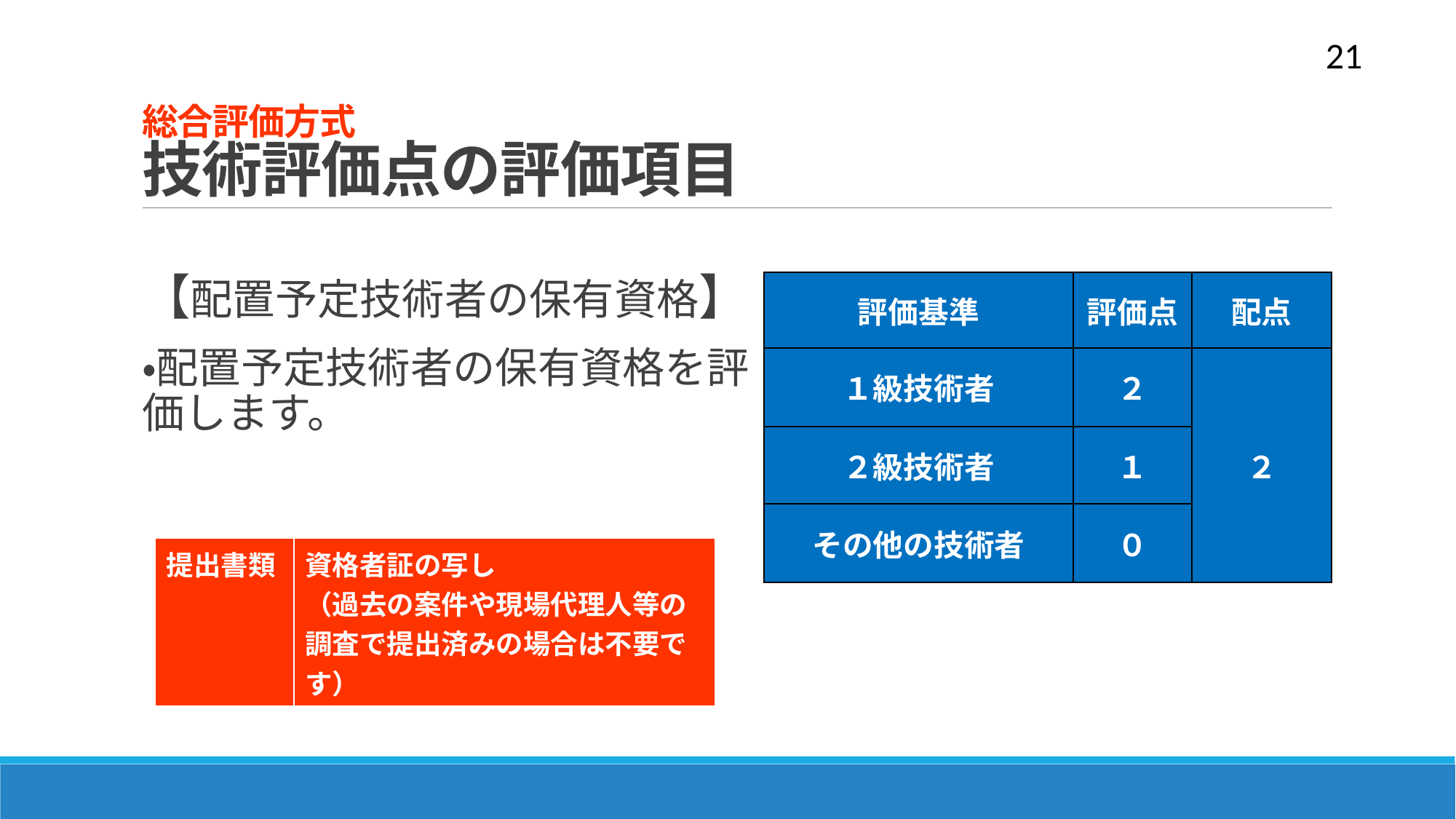

21
# 総合評価方式 技術評価点の評価項目

【配置予定技術者の保有資格】
・配置予定技術者の保有資格を評価します。

| 評価基準 | 評価点 | 配点 |
| --- | --- | --- |
| １級技術者 | ２ | ２ |
| ２級技術者 | １ |  |
| その他の技術者 | ０ |  |
| 提出書類 | 資格者証の写し （過去の案件や現場代理人等の調査で提出済みの場合は不要です） |
| --- | --- |